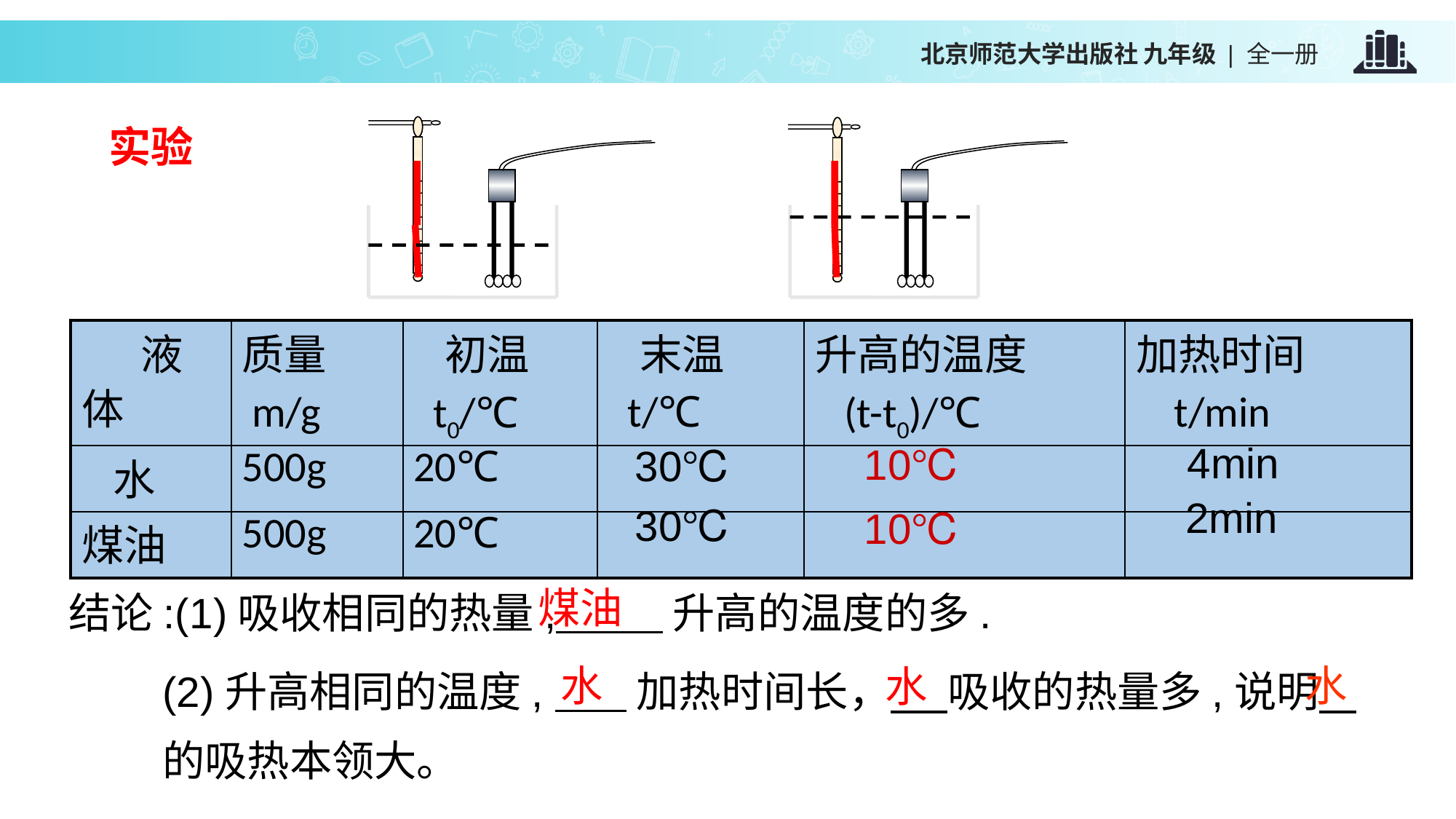

实验

| 液体 | 质量 m/g | 初温 t0/℃ | 末温 t/℃ | 升高的温度 (t-t0)/℃ | 加热时间 t/min |
| --- | --- | --- | --- | --- | --- |
| 水 | 500g | 20℃ |  |  |  |
| 煤油 | 500g | 20℃ |  |  |  |
4min
10℃
30℃
2min
30℃
10℃
煤油
结论:(1)吸收相同的热量,         升高的温度的多.
(2)升高相同的温度,       加热时间长，      吸收的热量多,说明     的吸热本领大。
水
水
水